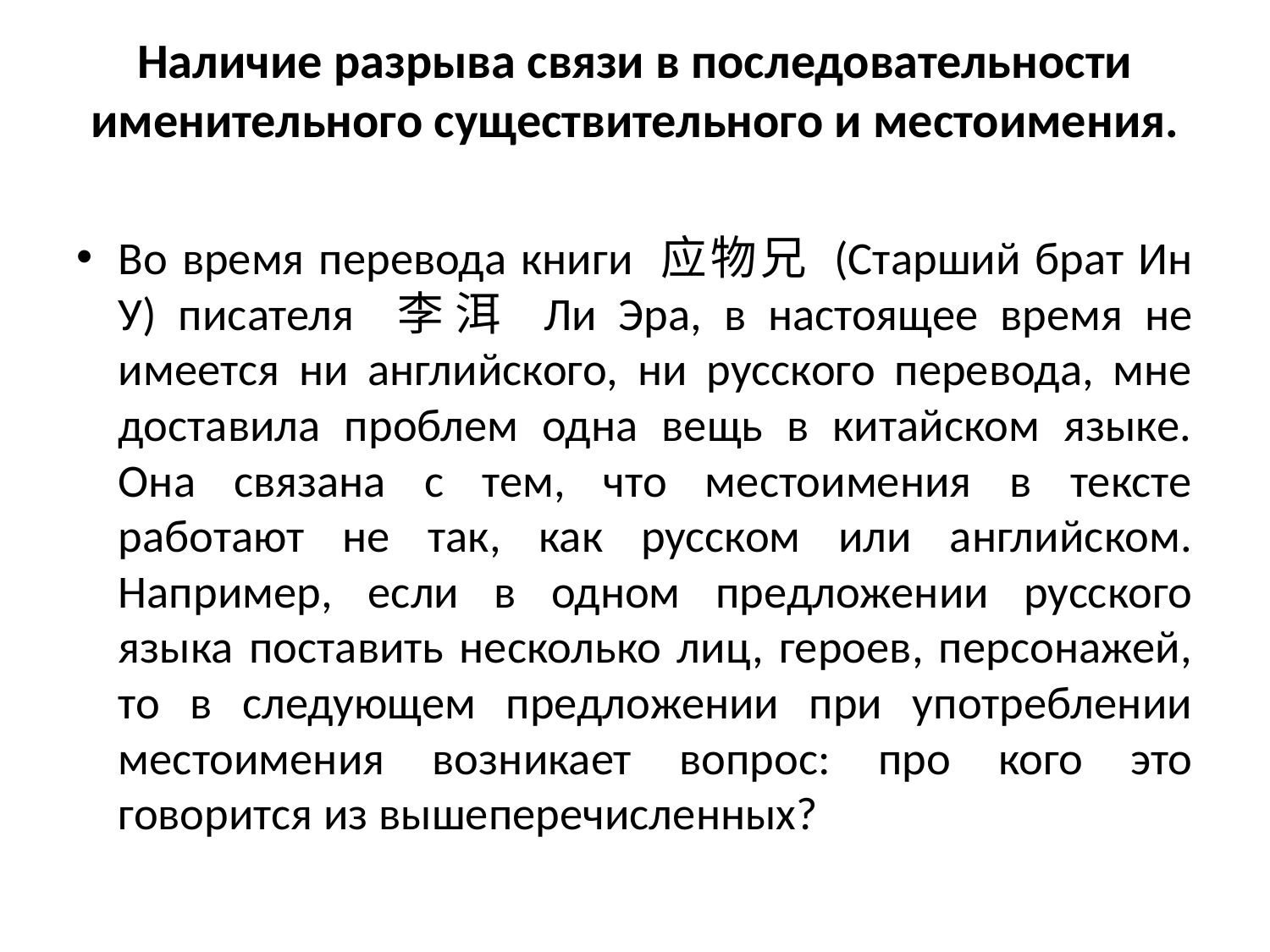

# Наличие разрыва связи в последовательности именительного существительного и местоимения.
Во время перевода книги 应物兄 (Старший брат Ин У) писателя 李洱 Ли Эра, в настоящее время не имеется ни английского, ни русского перевода, мне доставила проблем одна вещь в китайском языке. Она связана с тем, что местоимения в тексте работают не так, как русском или английском. Например, если в одном предложении русского языка поставить несколько лиц, героев, персонажей, то в следующем предложении при употреблении местоимения возникает вопрос: про кого это говорится из вышеперечисленных?